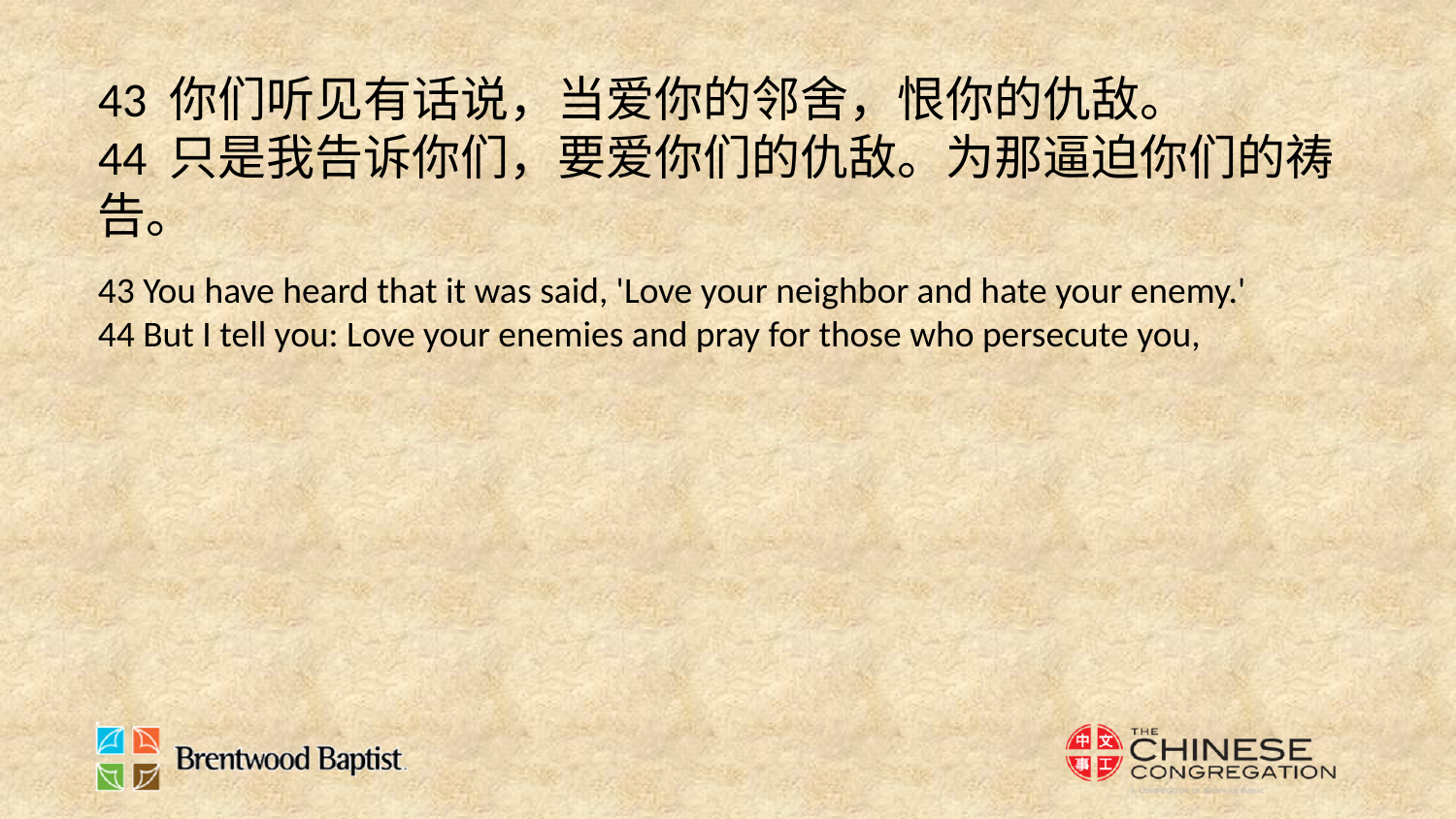

43 你们听见有话说，当爱你的邻舍，恨你的仇敌。
44 只是我告诉你们，要爱你们的仇敌。为那逼迫你们的祷告。

43 You have heard that it was said, 'Love your neighbor and hate your enemy.'
44 But I tell you: Love your enemies and pray for those who persecute you,